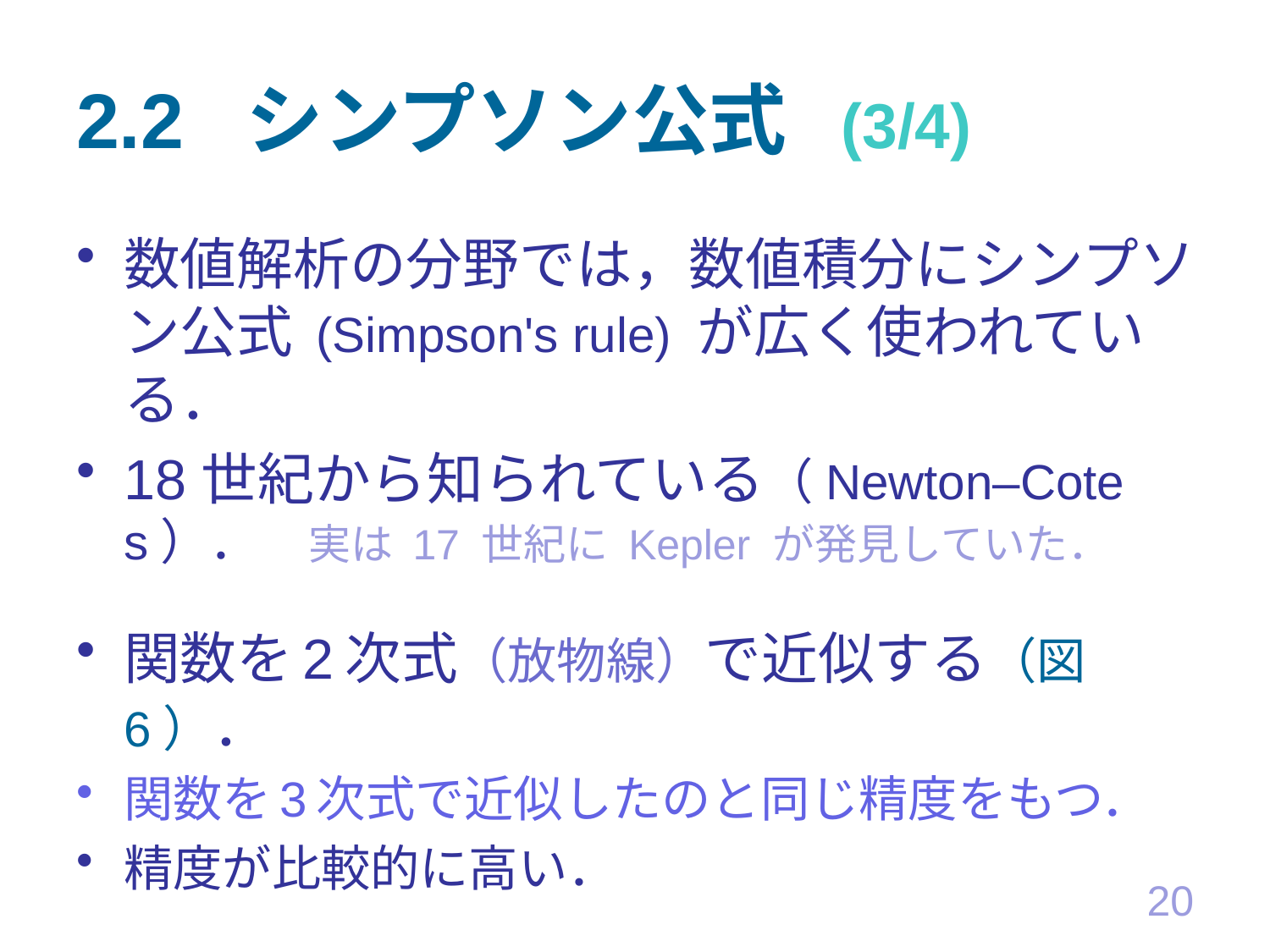

# 2.2  シンプソン公式  (3/4)
数値解析の分野では，数値積分にシンプソン公式 (Simpson's rule) が広く使われている．
18 世紀から知られている（Newton–Cotes）．　実は 17 世紀に Kepler が発見していた．
関数を 2 次式（放物線）で近似する（図 6）．
関数を 3 次式で近似したのと同じ精度をもつ．
精度が比較的に高い．

20